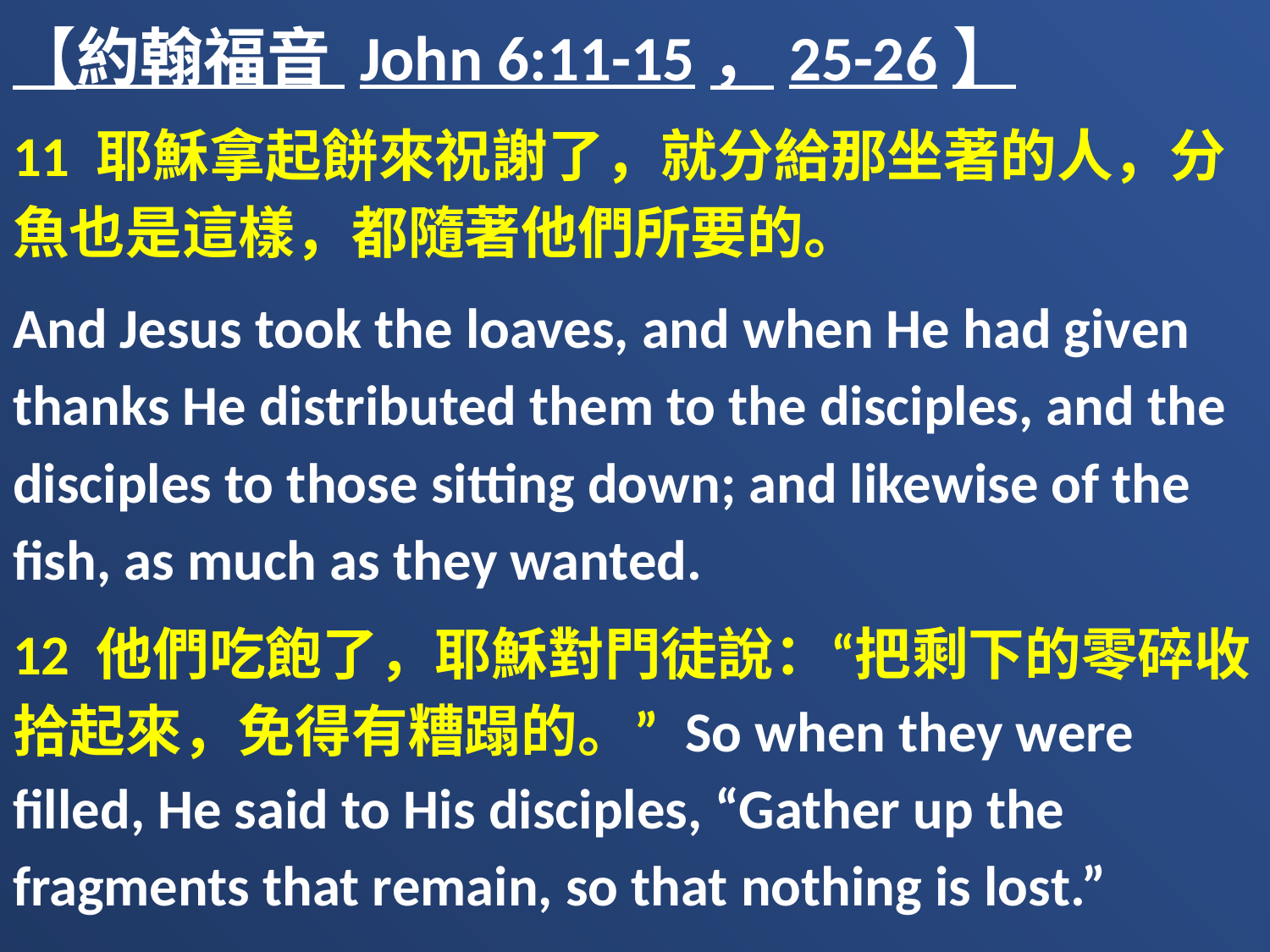

【約翰福音 John 6:11-15，25-26】
11 耶穌拿起餅來祝謝了，就分給那坐著的人，分魚也是這樣，都隨著他們所要的。
And Jesus took the loaves, and when He had given thanks He distributed them to the disciples, and the disciples to those sitting down; and likewise of the fish, as much as they wanted.
12 他們吃飽了，耶穌對門徒說：“把剩下的零碎收拾起來，免得有糟蹋的。” So when they were filled, He said to His disciples, “Gather up the fragments that remain, so that nothing is lost.”